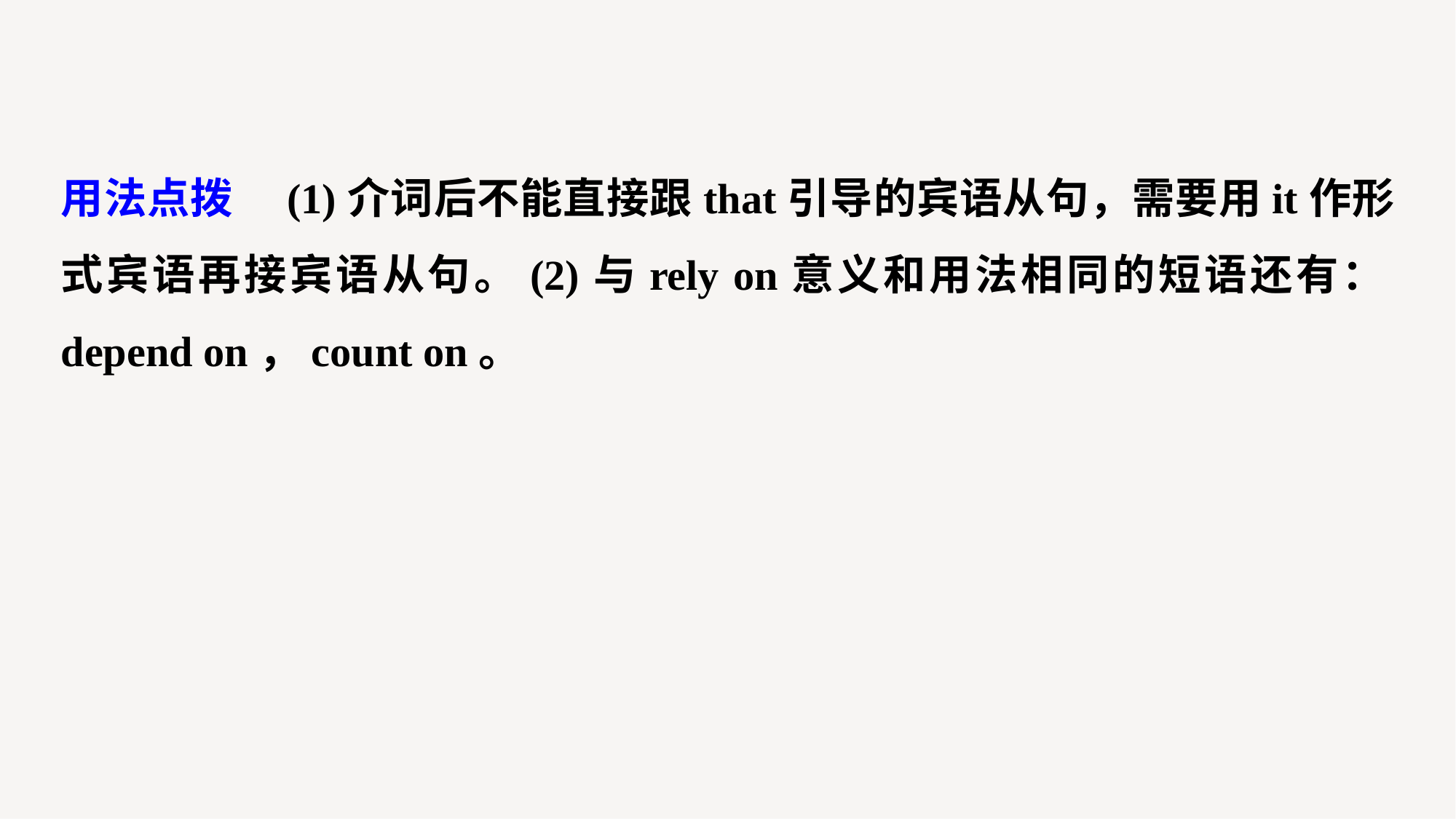

用法点拨　(1)介词后不能直接跟that引导的宾语从句，需要用it作形式宾语再接宾语从句。(2)与rely on意义和用法相同的短语还有：depend on，count on。